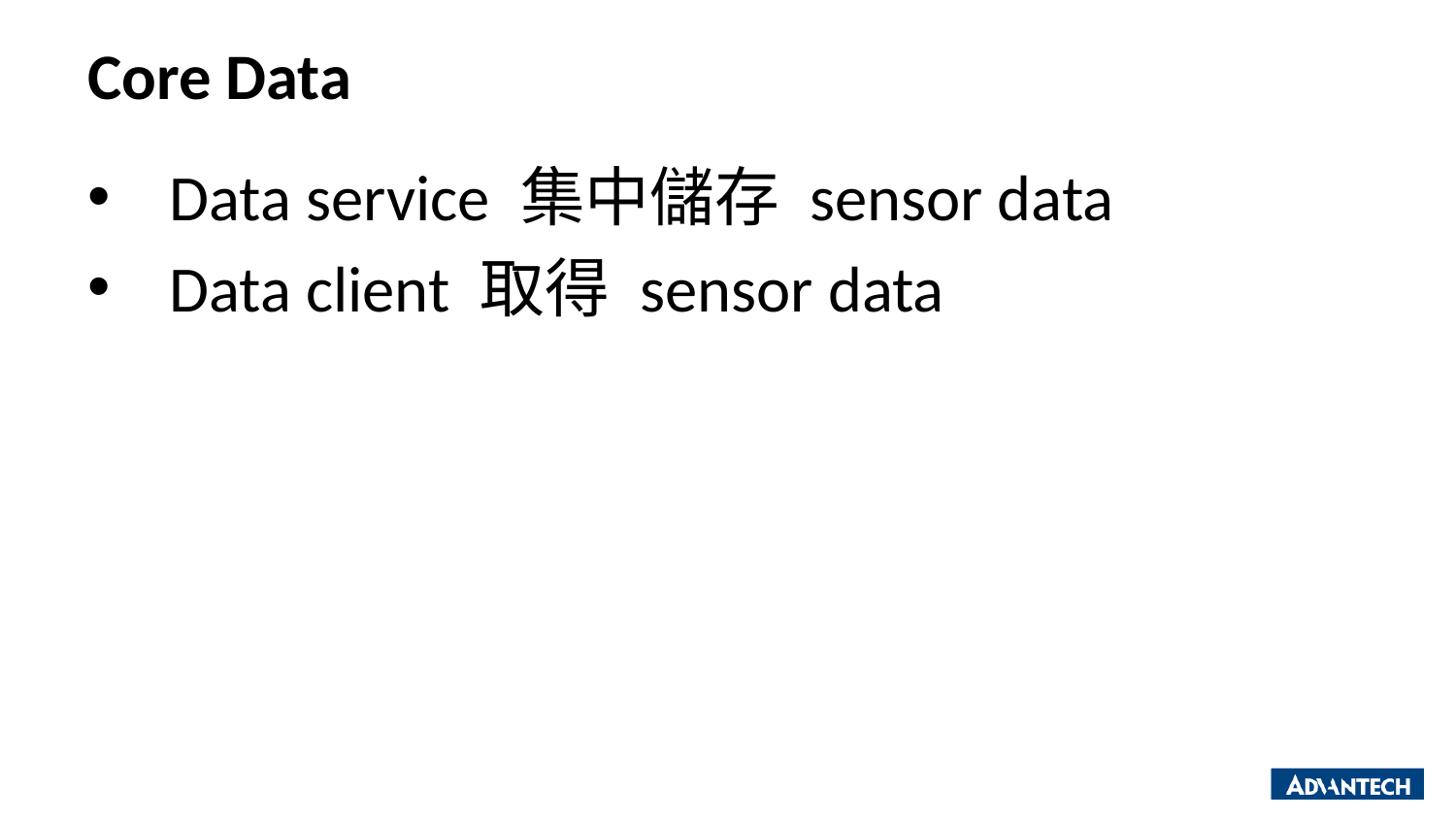

# Core Data
Data service 集中儲存 sensor data
Data client 取得 sensor data